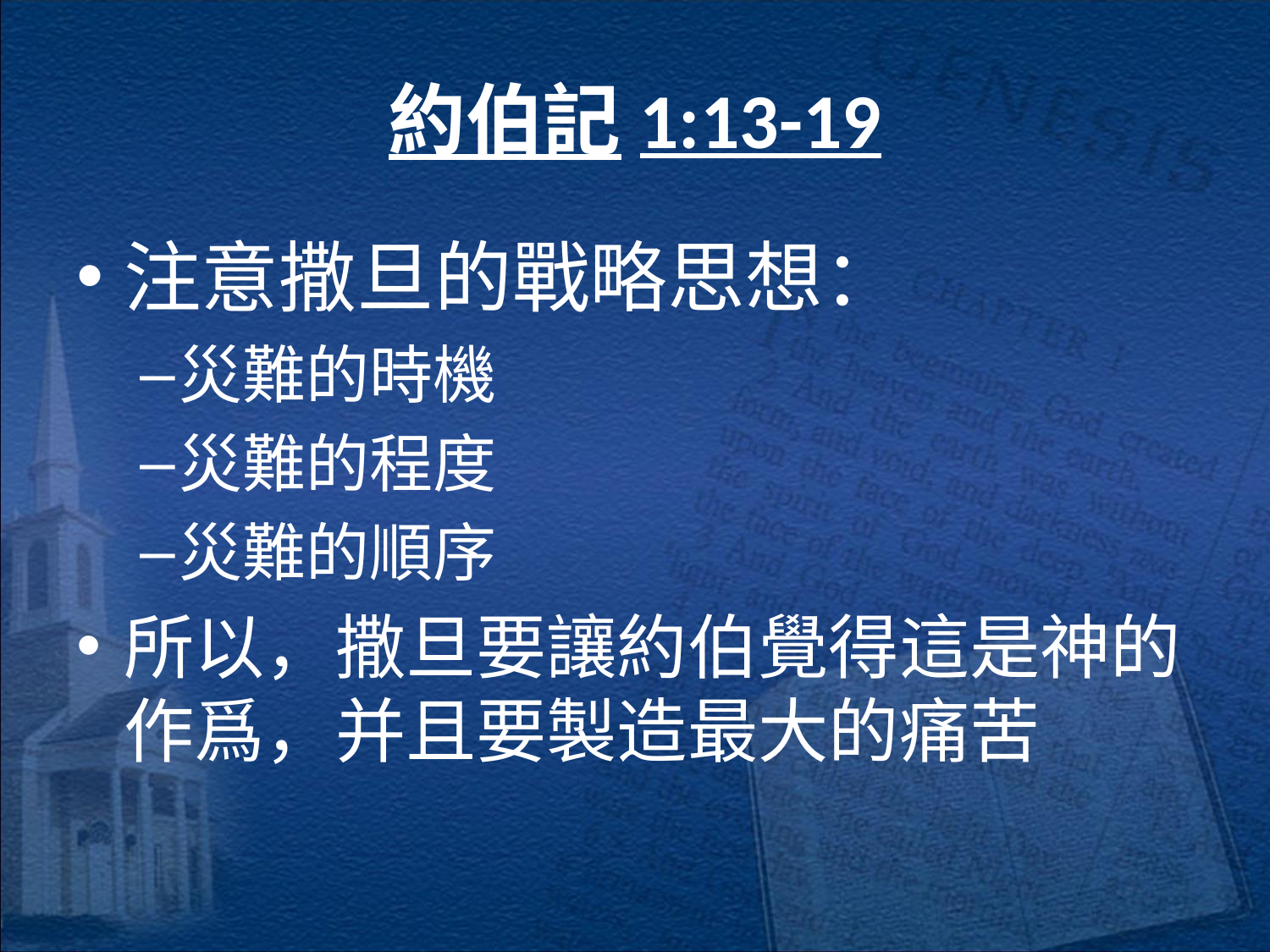

# 約伯記1:13-19
注意撒旦的戰略思想：
災難的時機
災難的程度
災難的順序
所以，撒旦要讓約伯覺得這是神的作爲，并且要製造最大的痛苦